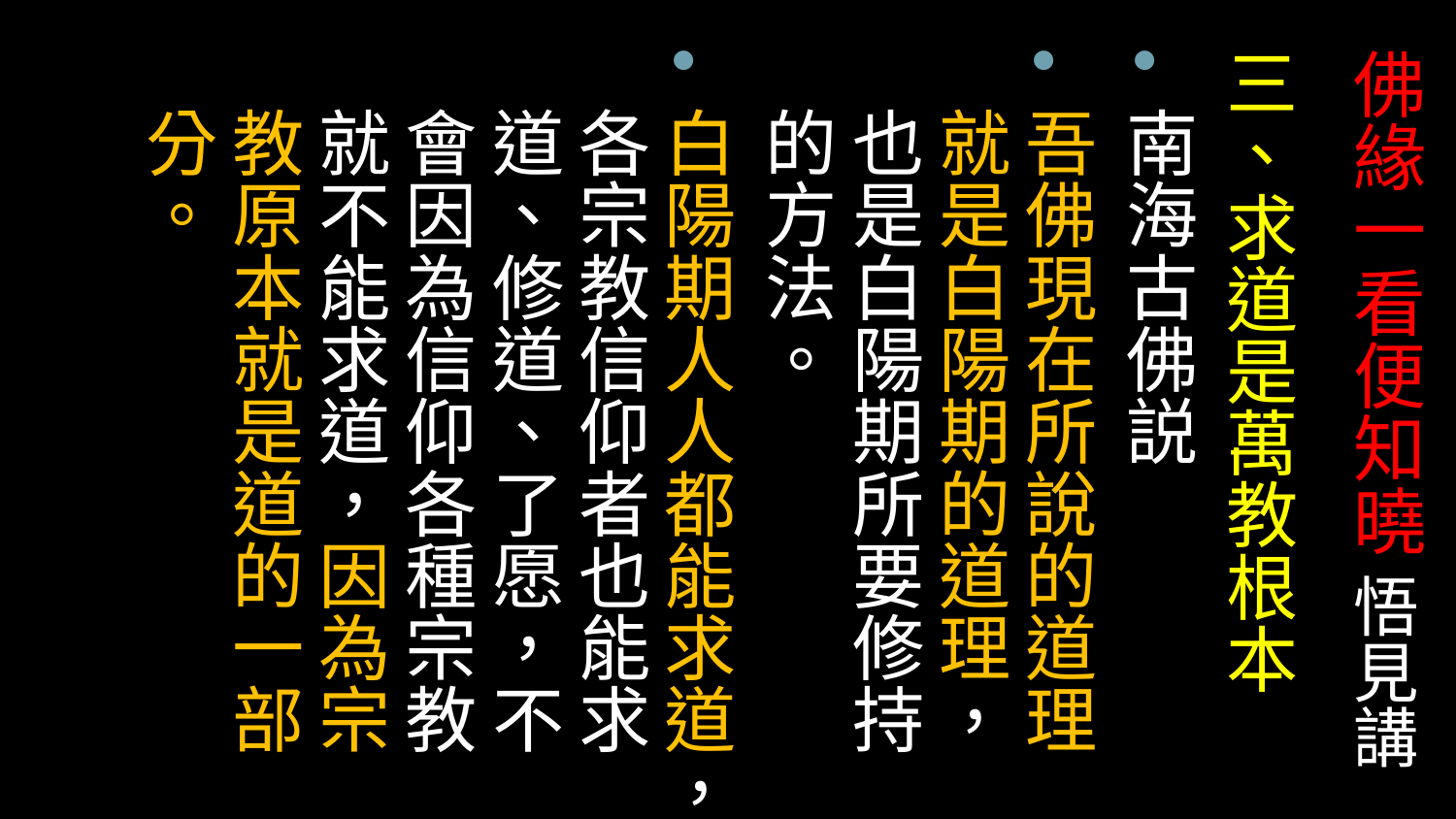

# 佛緣一看便知曉 悟見講
三、求道是萬教根本
南海古佛説
吾佛現在所說的道理就是白陽期的道理，也是白陽期所要修持的方法。
白陽期人人都能求道，各宗教信仰者也能求道、修道、了愿，不會因為信仰各種宗教就不能求道，因為宗教原本就是道的一部分。